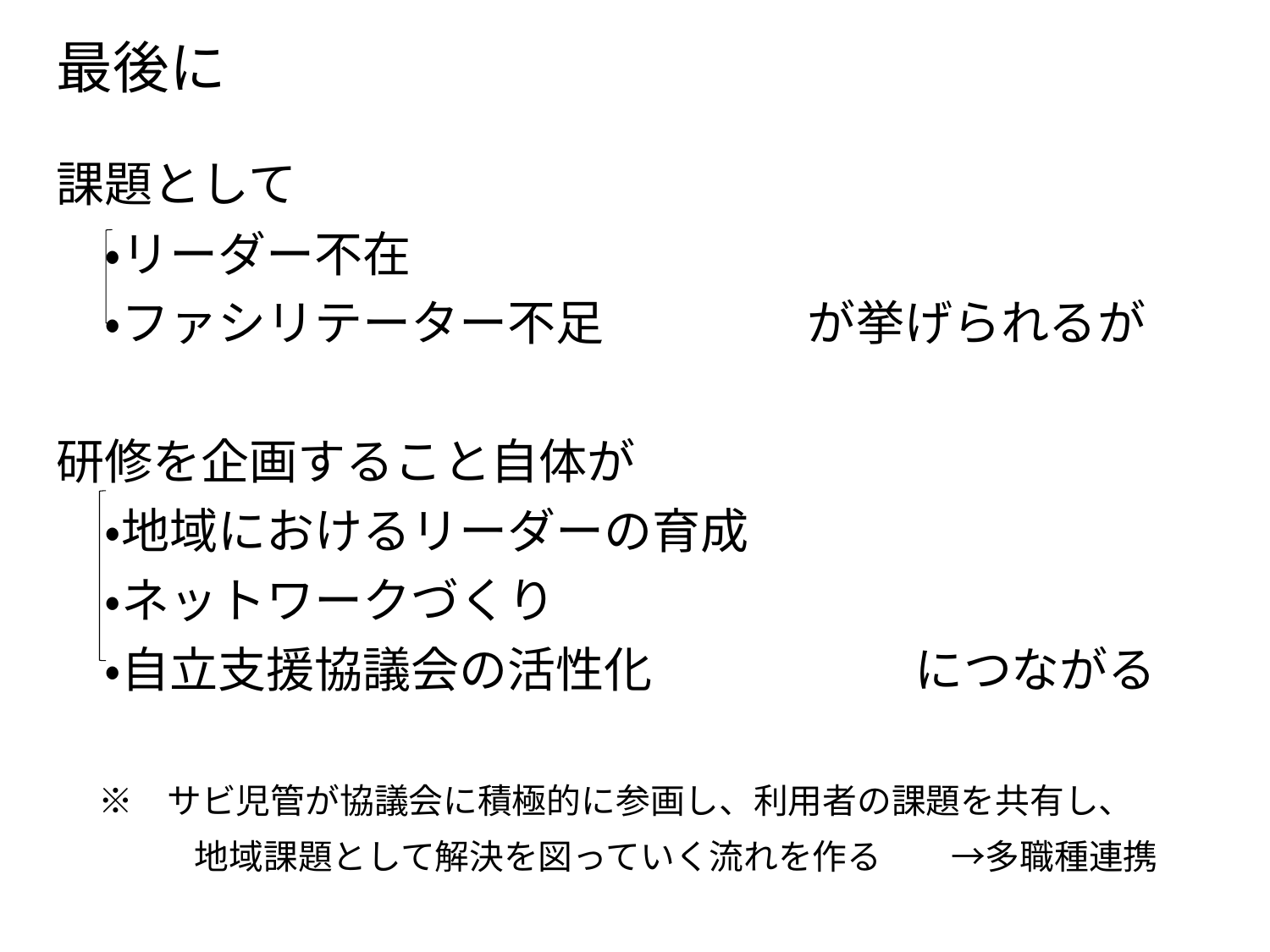

最後に
課題として
　・リーダー不在
　・ファシリテーター不足　　　　 が挙げられるが

研修を企画すること自体が
　・地域におけるリーダーの育成
　・ネットワークづくり
　・自立支援協議会の活性化　　　　　  につながる

　※　サビ児管が協議会に積極的に参画し、利用者の課題を共有し、
　　　　地域課題として解決を図っていく流れを作る　　→多職種連携